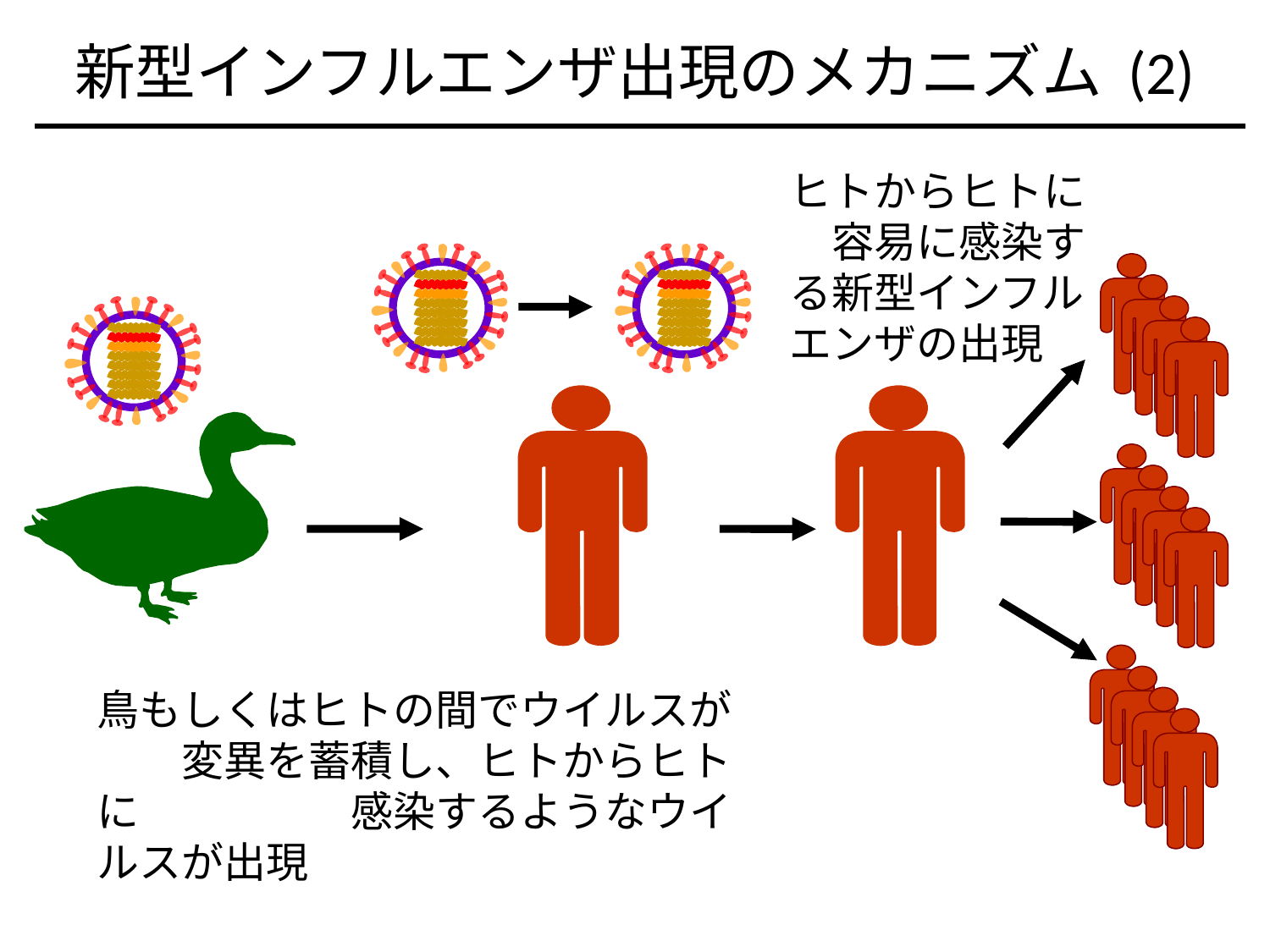

# 新型インフルエンザ出現のメカニズム (2)
ヒトからヒトに　容易に感染する新型インフルエンザの出現

鳥もしくはヒトの間でウイルスが　　変異を蓄積し、ヒトからヒトに　　　　　感染するようなウイルスが出現